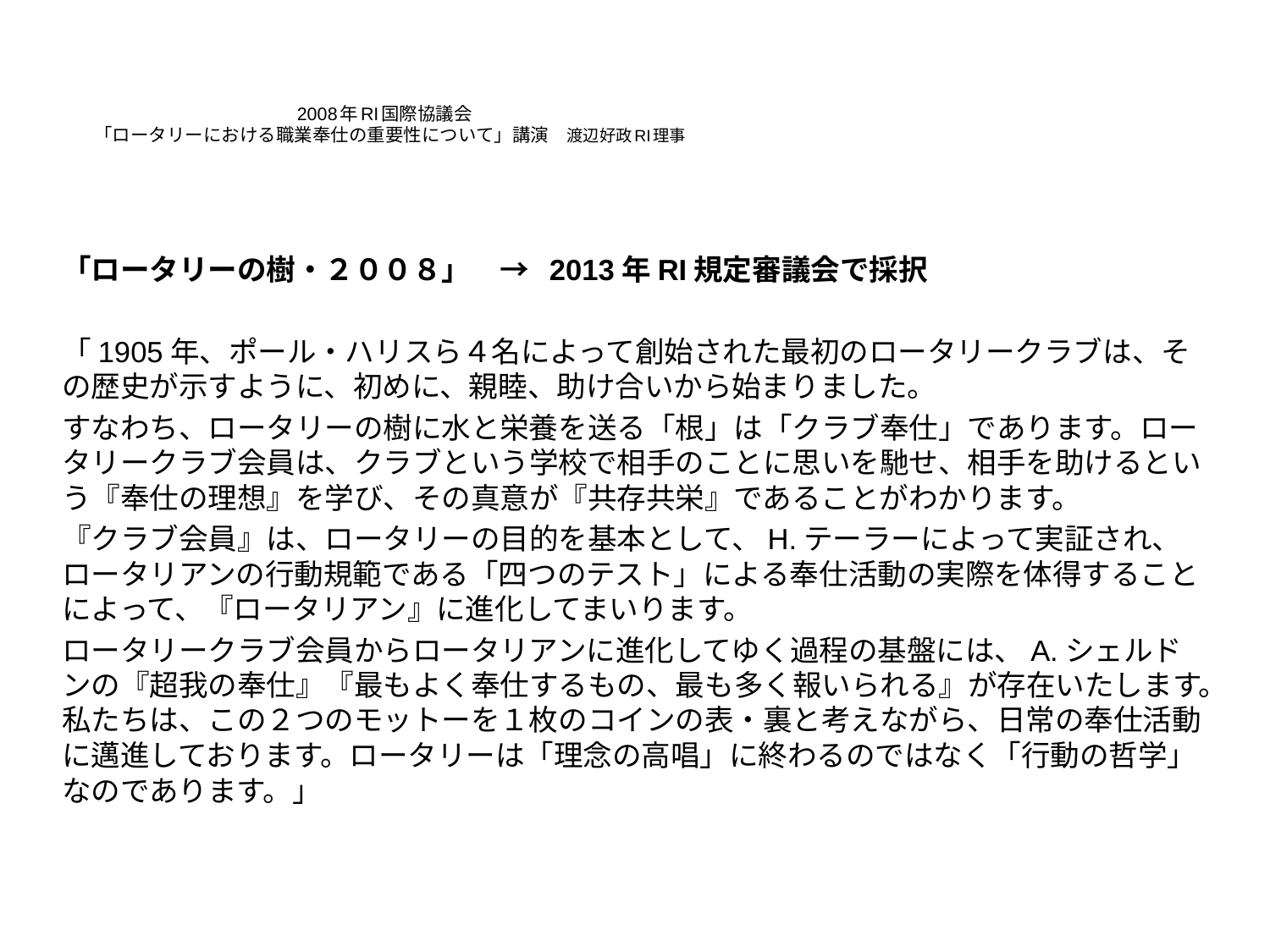

# 2008年RI国際協議会　 　「ロータリーにおける職業奉仕の重要性について」講演　渡辺好政RI理事
「ロータリーの樹・２００８」　→  2013年RI規定審議会で採択

「1905年、ポール・ハリスら４名によって創始された最初のロータリークラブは、その歴史が示すように、初めに、親睦、助け合いから始まりました。
すなわち、ロータリーの樹に水と栄養を送る「根」は「クラブ奉仕」であります。ロータリークラブ会員は、クラブという学校で相手のことに思いを馳せ、相手を助けるという『奉仕の理想』を学び、その真意が『共存共栄』であることがわかります。
『クラブ会員』は、ロータリーの目的を基本として、H.テーラーによって実証され、ロータリアンの行動規範である「四つのテスト」による奉仕活動の実際を体得することによって、『ロータリアン』に進化してまいります。
ロータリークラブ会員からロータリアンに進化してゆく過程の基盤には、A.シェルドンの『超我の奉仕』『最もよく奉仕するもの、最も多く報いられる』が存在いたします。私たちは、この２つのモットーを１枚のコインの表・裏と考えながら、日常の奉仕活動に邁進しております。ロータリーは「理念の高唱」に終わるのではなく「行動の哲学」なのであります。」